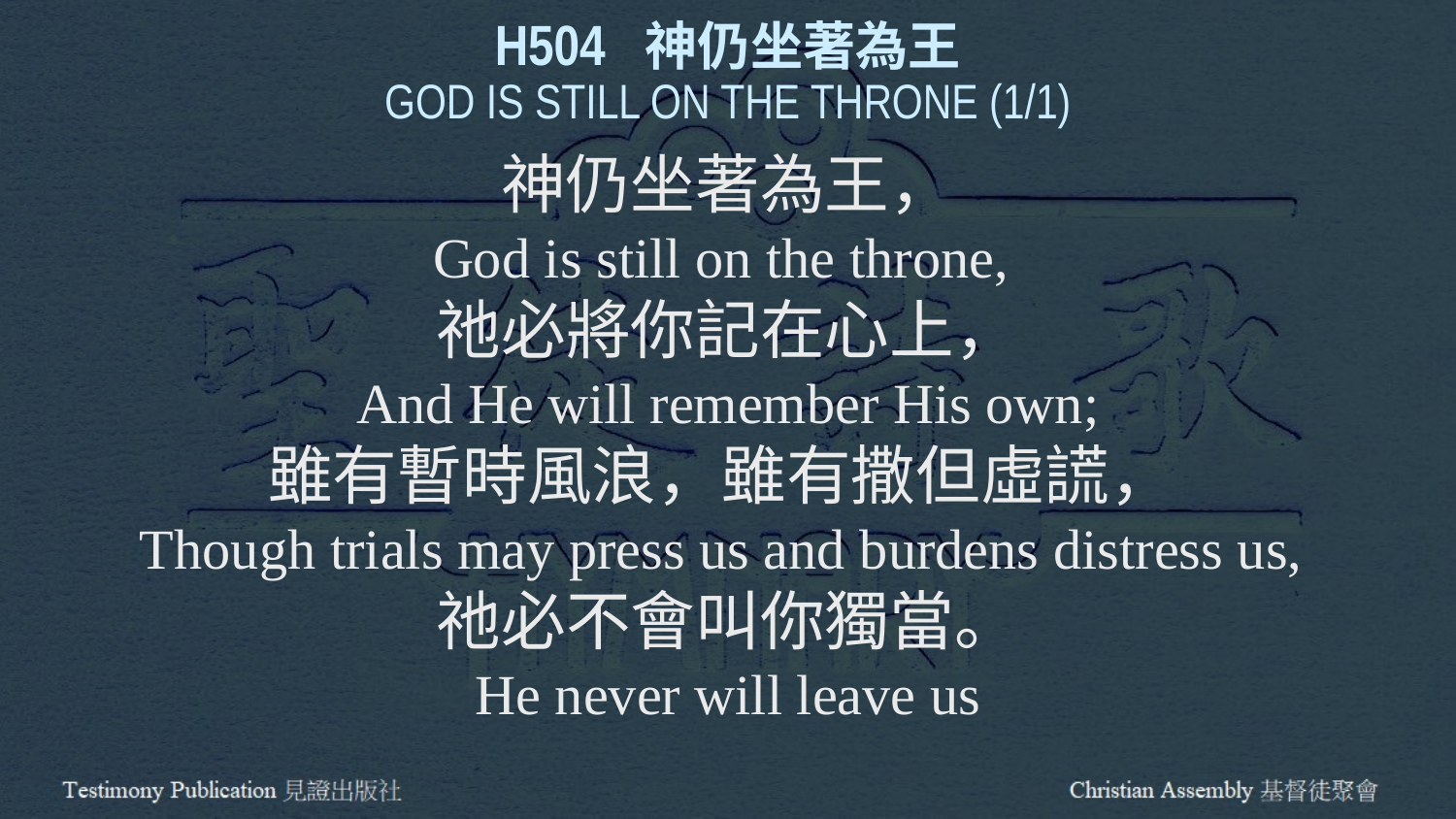

H504  神仍坐著為王
GOD IS STILL ON THE THRONE (1/1)

神仍坐著為王，
God is still on the throne,
祂必將你記在心上，
And He will remember His own;
雖有暫時風浪，雖有撒但虛謊，
Though trials may press us and burdens distress us,
祂必不會叫你獨當。
He never will leave us